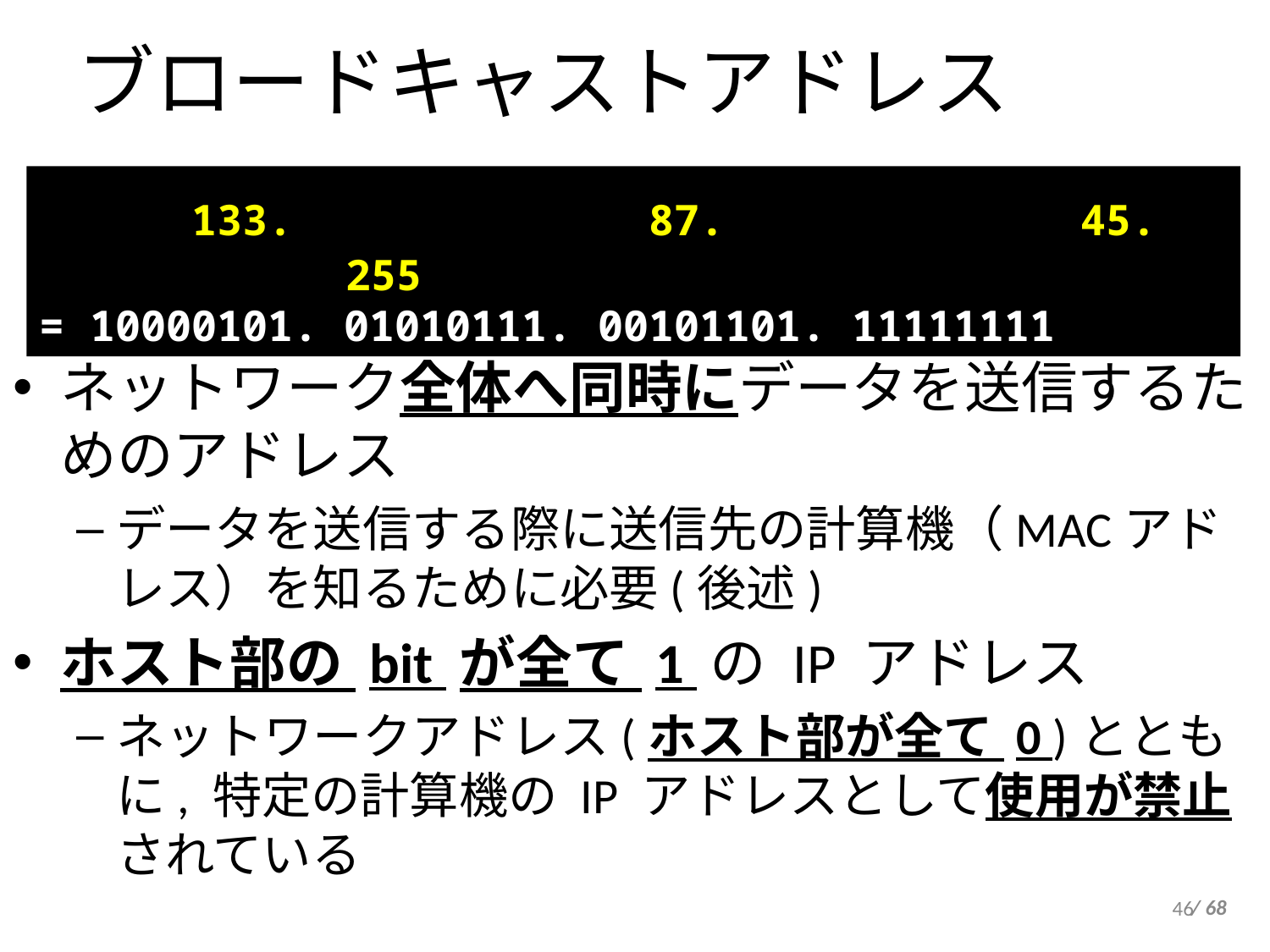

ブロードキャストアドレス
    133.              87.              45.           255
= 10000101. 01010111. 00101101. 11111111
ネットワーク全体へ同時にデータを送信するためのアドレス
データを送信する際に送信先の計算機（MACアドレス）を知るために必要(後述)
ホスト部の bit が全て 1 の IP アドレス
ネットワークアドレス(ホスト部が全て 0 )とともに, 特定の計算機の IP アドレスとして使用が禁止されている
46